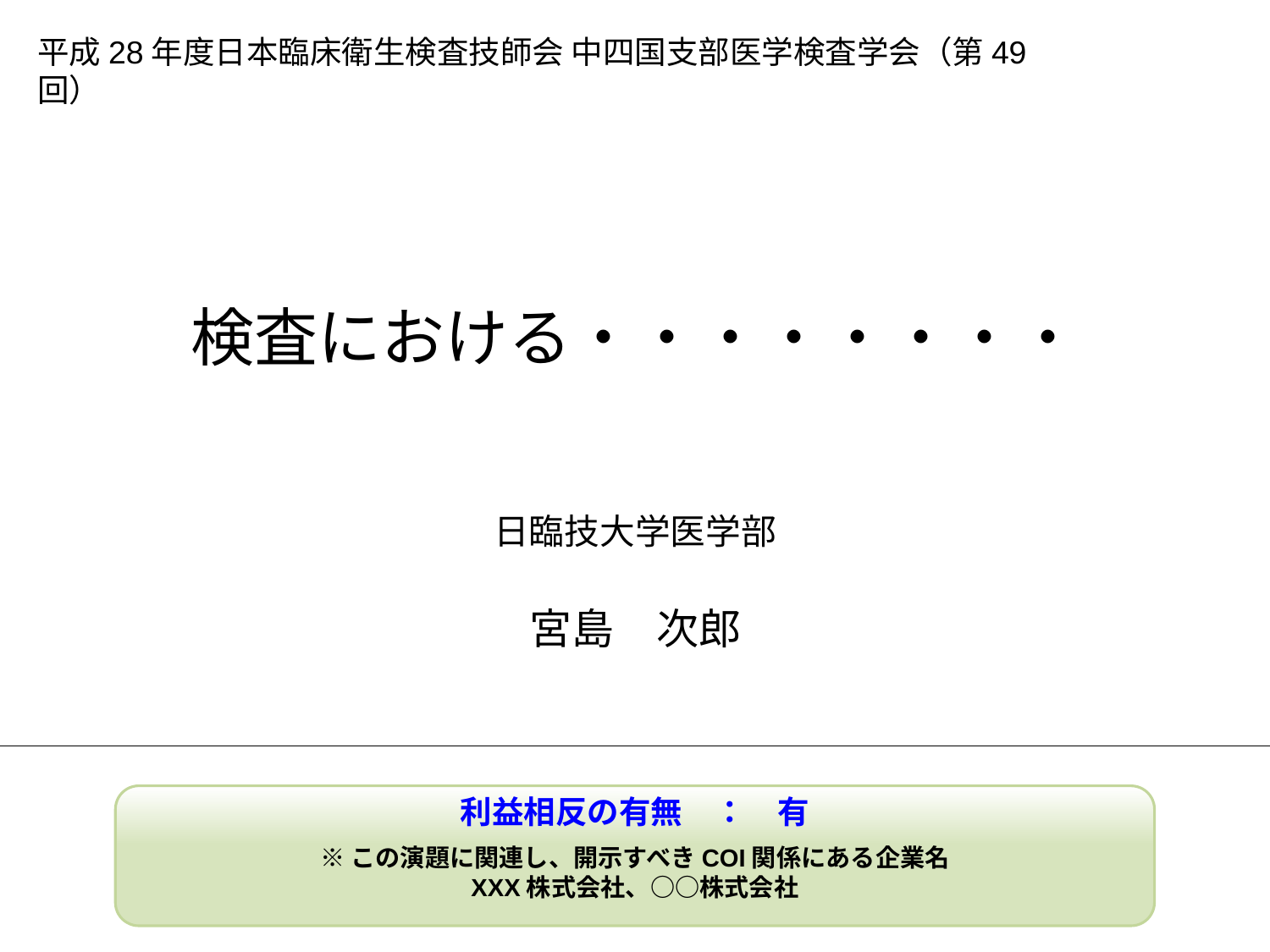

平成28年度日本臨床衛生検査技師会 中四国支部医学検査学会（第49回）
検査における・・・・・・・・
日臨技大学医学部

宮島　次郎

利益相反の有無　：　有
※この演題に関連し、開示すべきCOI関係にある企業名
XXX株式会社、○○株式会社